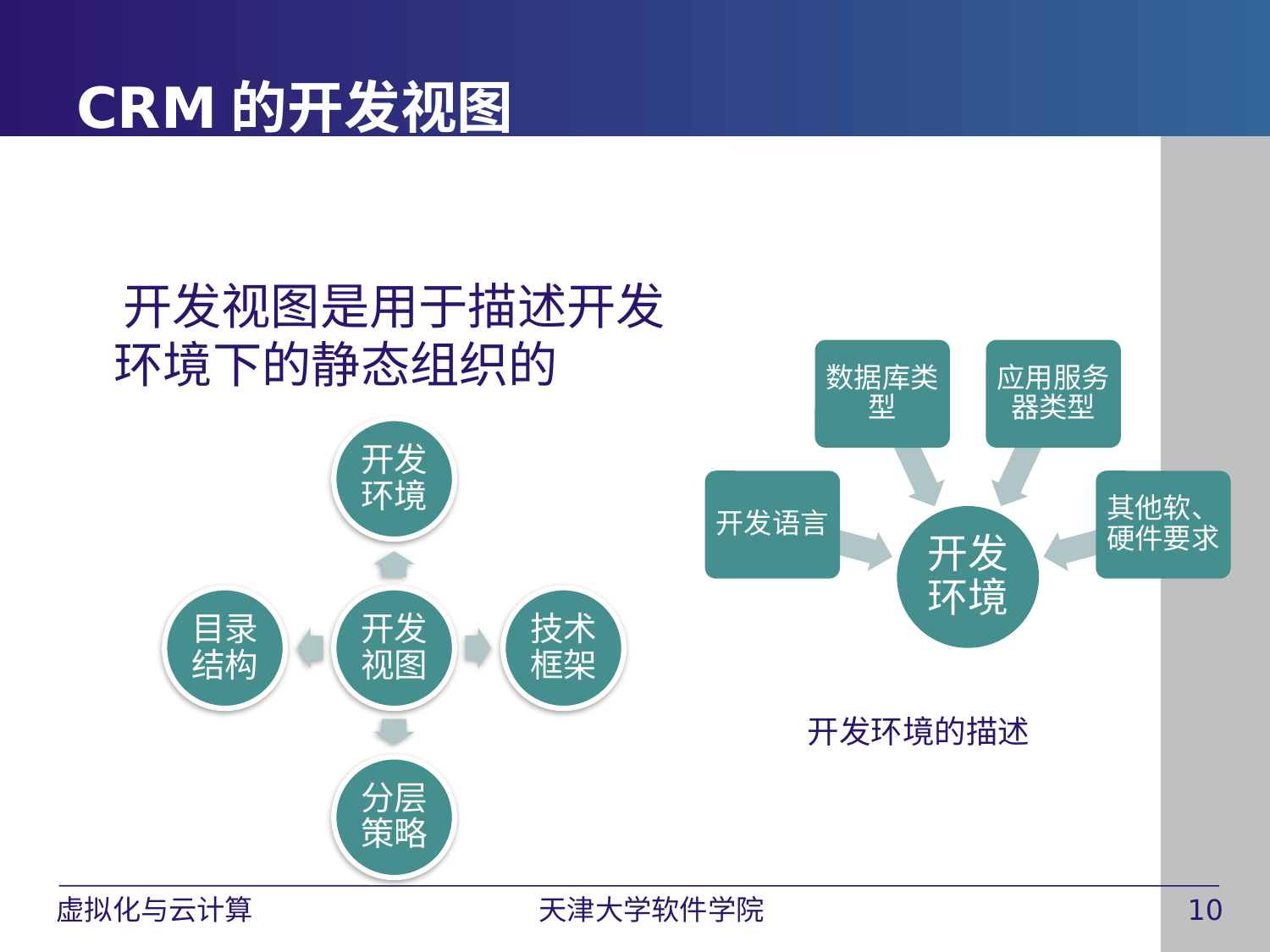

# CRM的开发视图
开发视图是用于描述开发环境下的静态组织的
开发环境
开发语言
数据库类型
应用服务器类型
其他软、硬件要求
开发视图

开发环境

技术框架

分层策略

目录结构
开发环境的描述